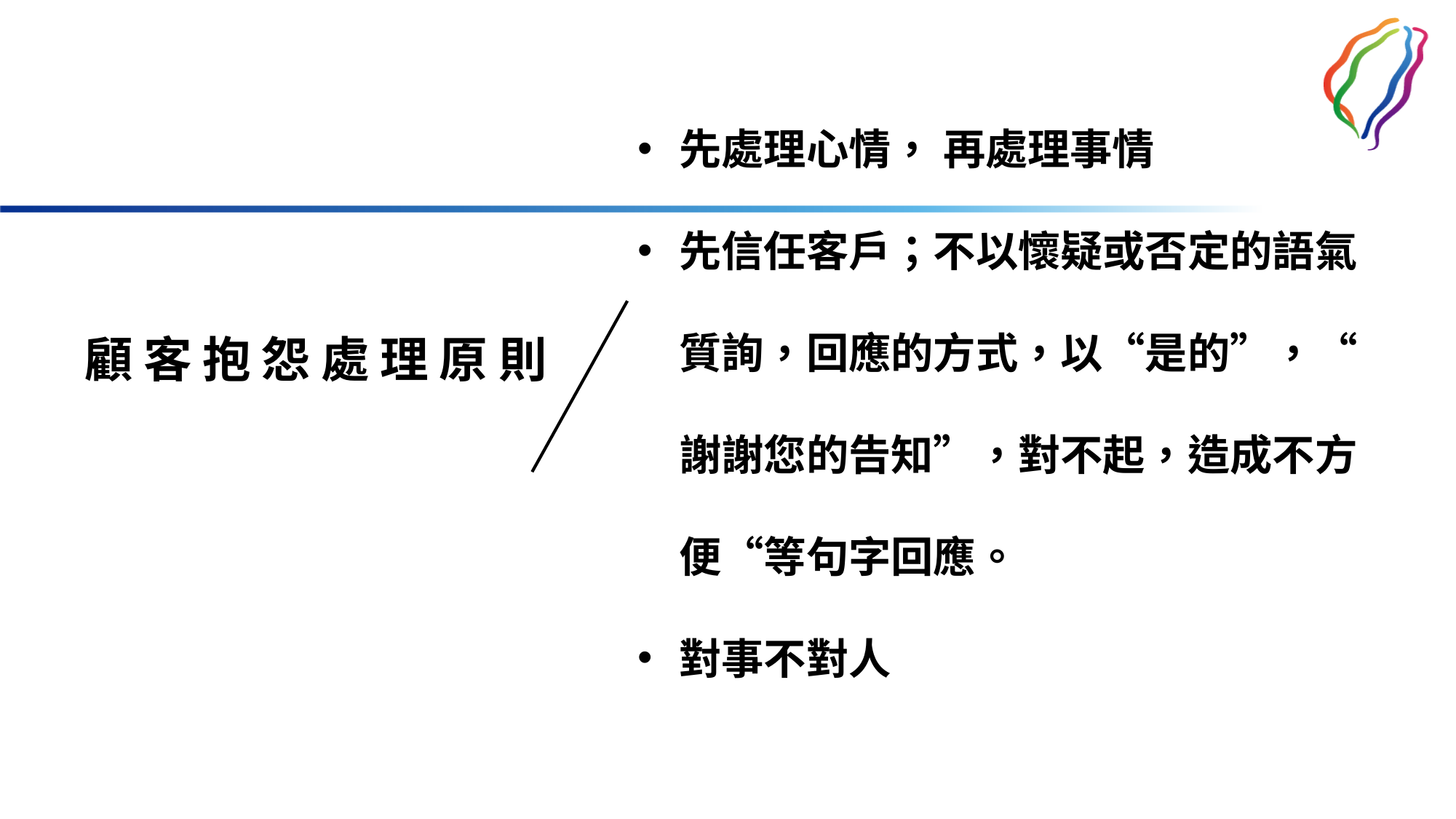

先處理心情， 再處理事情
先信任客戶；不以懷疑或否定的語氣質詢，回應的方式，以“是的”，“謝謝您的告知”，對不起，造成不方便“等句字回應。
對事不對人
顧客抱怨處理原則